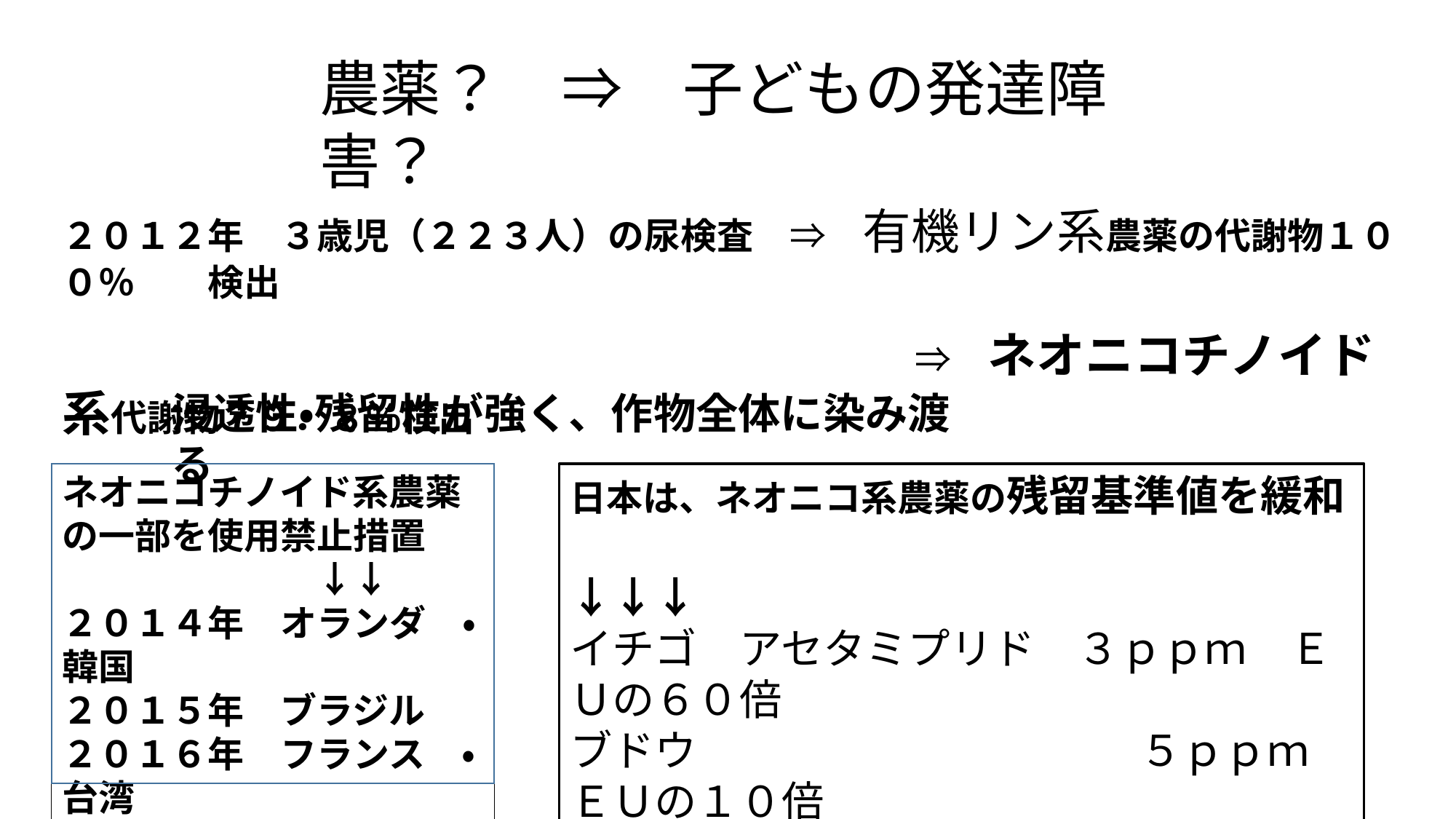

農薬？　⇒　子どもの発達障害？
２０１２年　３歳児（２２３人）の尿検査　⇒　有機リン系農薬の代謝物１００％　　検出

　　　　　　　　　　　　　　　　　　　　　　　  ⇒　ネオニコチノイド系代謝物７９．８％検出
浸透性・残留性が強く、作物全体に染み渡る
ネオニコチノイド系農薬の一部を使用禁止措置
　　　　　　　↓↓
２０１４年　オランダ　・韓国
２０１５年　ブラジル
２０１６年　フランス　・台湾
２０１８年　ＥＵ

日本は、ネオニコ系農薬の残留基準値を緩和
　　　　　　　　　　　　　　　　　　↓↓↓
イチゴ　アセタミプリド　３ｐｐｍ　ＥＵの６０倍
ブドウ　　　　　　　　　　  ５ｐｐｍ　ＥＵの１０倍
トマト　　　　　　　　　　　２ｐｐｍ　ＥＵの４倍
お茶　　　　　　　　　　３０ｐｐｍ　ＥＵの６００倍